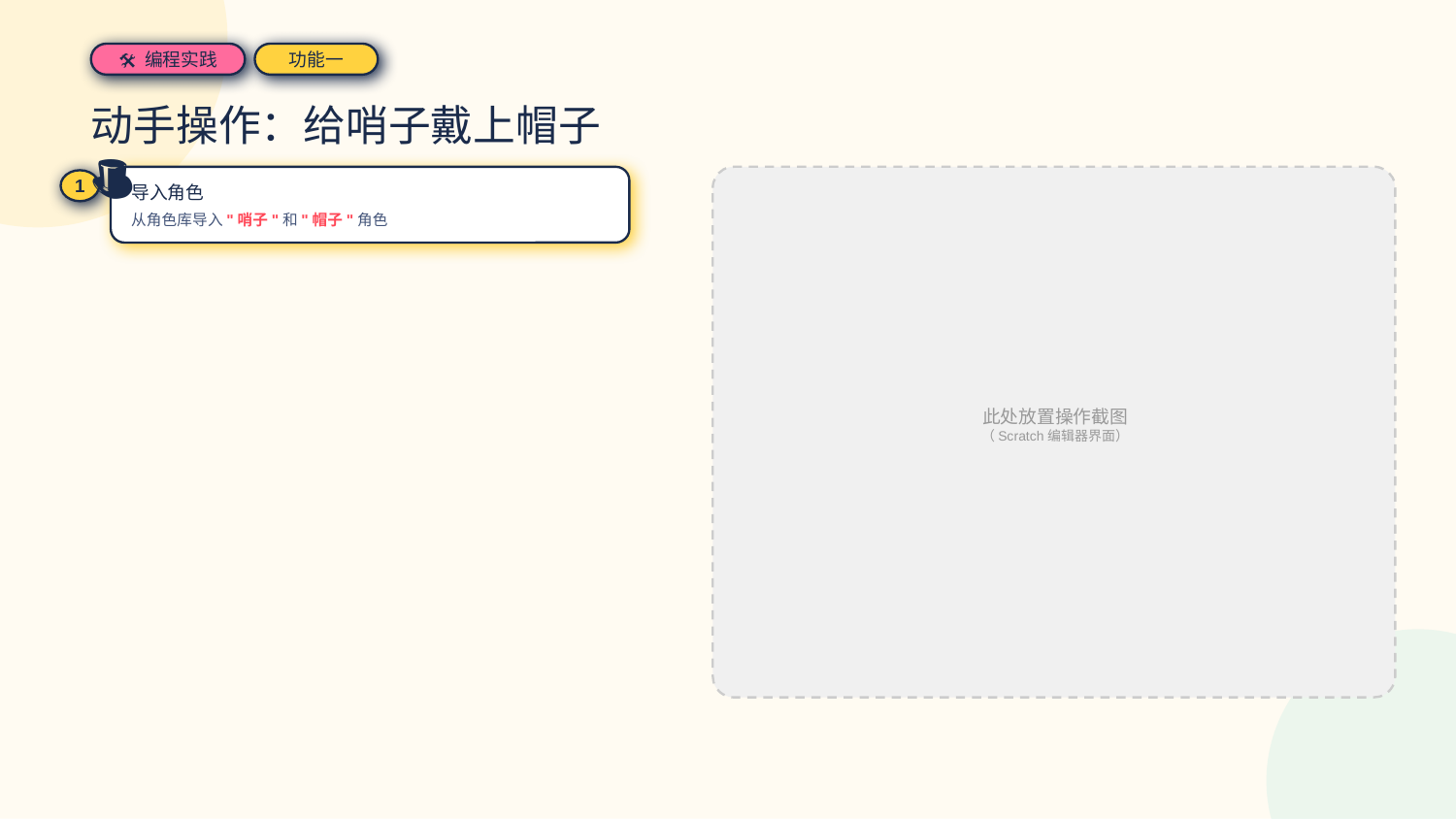

🛠 编程实践
功能一
动手操作：给哨子戴上帽子 🎩
1

导入角色
从角色库导入"哨子"和"帽子"角色
此处放置操作截图
（Scratch编辑器界面）